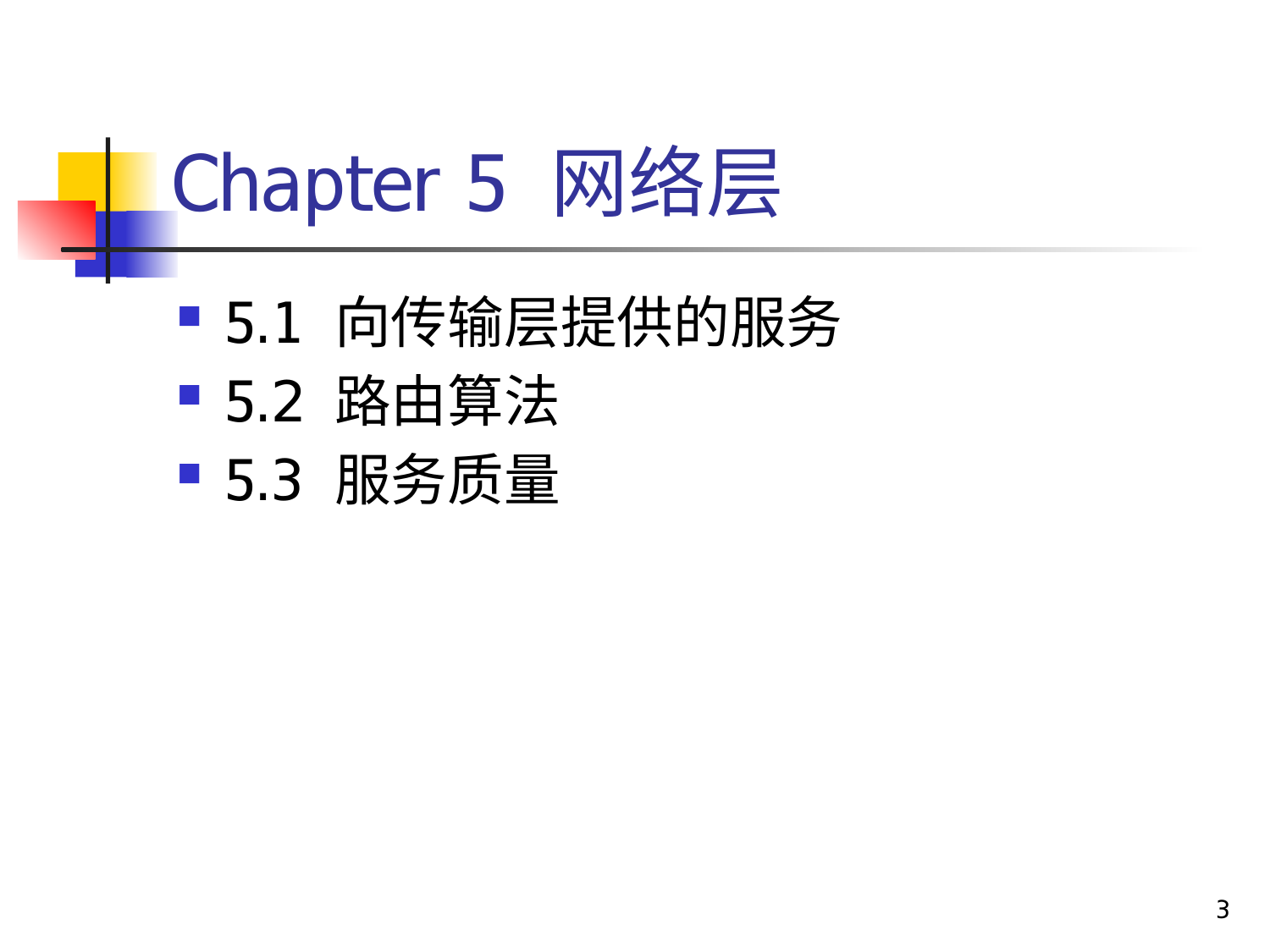

# Chapter 5 网络层
5.1 向传输层提供的服务
5.2 路由算法
5.3 服务质量
3